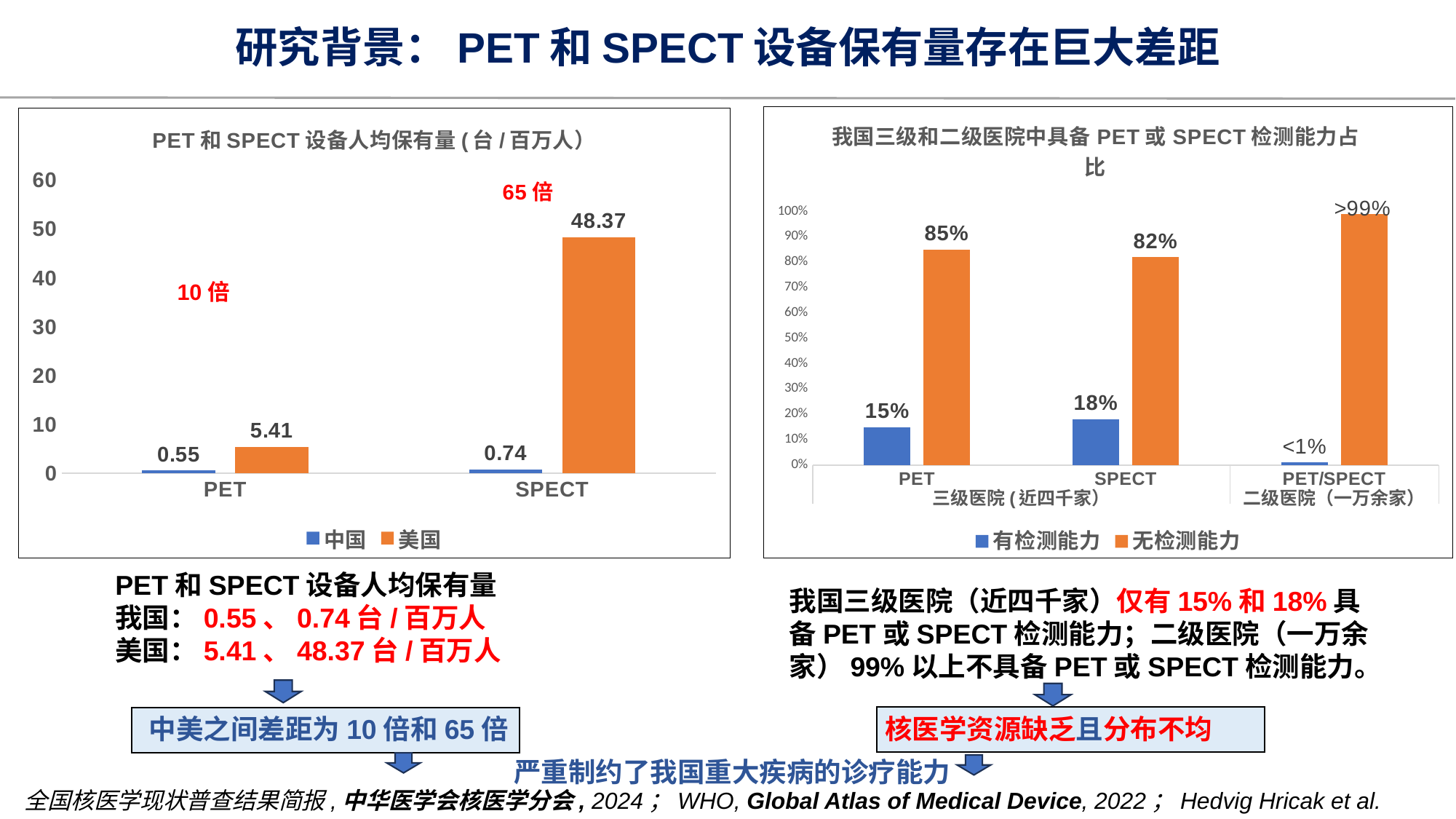

研究背景：PET和SPECT设备保有量存在巨大差距

### Chart: 我国三级和二级医院中具备PET或SPECT检测能力占比

| Category | 有检测能力 | 无检测能力 |
|---|---|---|
| PET | 0.15 | 0.85 |
| SPECT | 0.18 | 0.82 |
| PET/SPECT | 0.01 | 0.99 |

### Chart: PET和SPECT设备人均保有量(台/百万人）

| Category | 中国 | 美国 |
|---|---|---|
| PET | 0.55 | 5.41 |
| SPECT | 0.74 | 48.37 |
10倍
PET和SPECT设备人均保有量
我国：0.55、0.74台/百万人
美国：5.41、48.37台/百万人
我国三级医院（近四千家）仅有15%和18%具备PET或SPECT检测能力；二级医院（一万余家）99%以上不具备PET或SPECT检测能力。

中美之间差距为10倍和65倍
核医学资源缺乏且分布不均

严重制约了我国重大疾病的诊疗能力
全国核医学现状普查结果简报,中华医学会核医学分会, 2024；WHO, Global Atlas of Medical Device, 2022；Hedvig Hricak et al. Radiology, 2021.